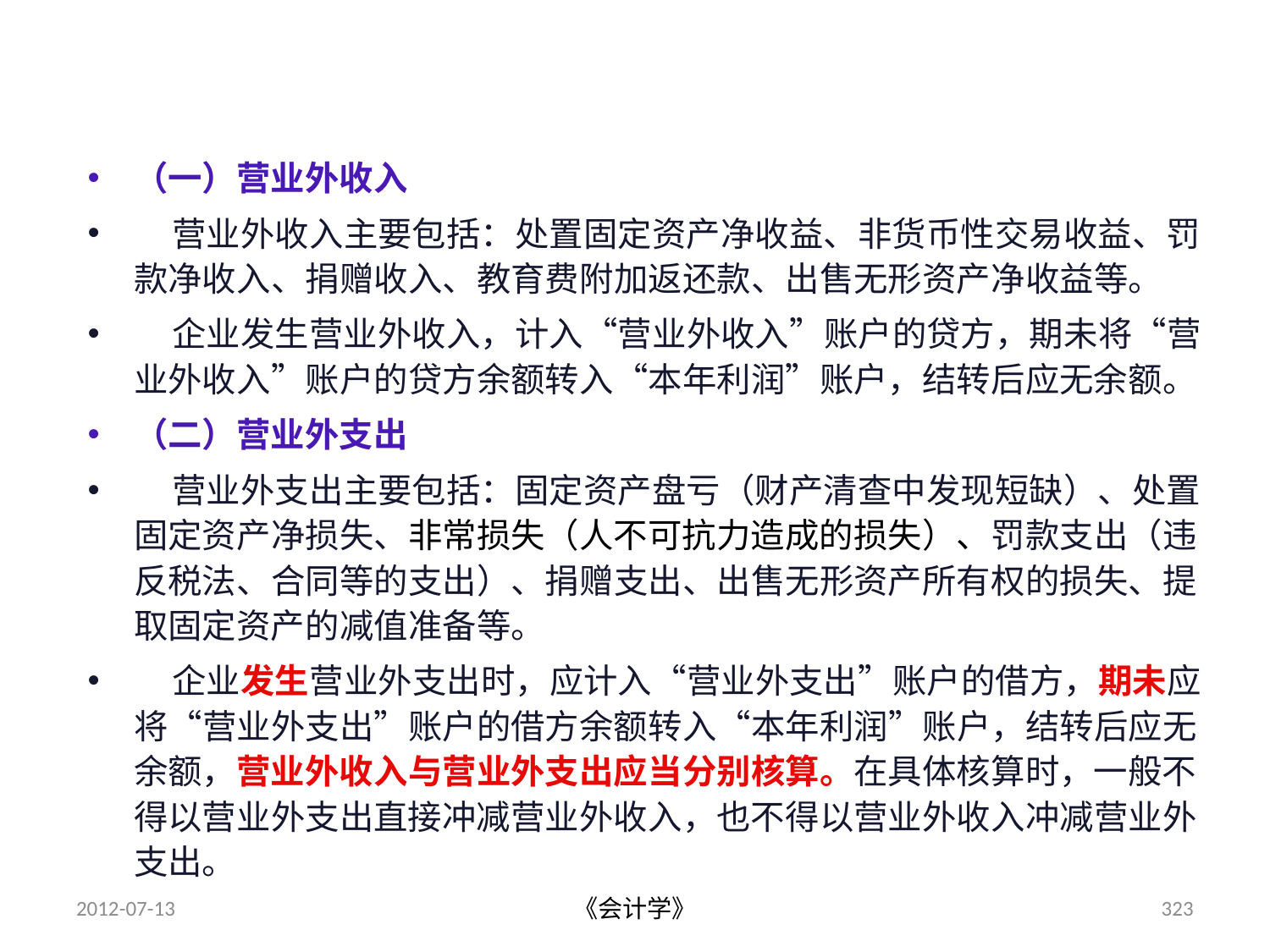

（一）营业外收入
    营业外收入主要包括：处置固定资产净收益、非货币性交易收益、罚款净收入、捐赠收入、教育费附加返还款、出售无形资产净收益等。
    企业发生营业外收入，计入“营业外收入”账户的贷方，期未将“营业外收入”账户的贷方余额转入“本年利润”账户，结转后应无余额。
（二）营业外支出
    营业外支出主要包括：固定资产盘亏（财产清查中发现短缺）、处置固定资产净损失、非常损失（人不可抗力造成的损失）、罚款支出（违反税法、合同等的支出）、捐赠支出、出售无形资产所有权的损失、提取固定资产的减值准备等。
    企业发生营业外支出时，应计入“营业外支出”账户的借方，期未应将“营业外支出”账户的借方余额转入“本年利润”账户，结转后应无余额，营业外收入与营业外支出应当分别核算。在具体核算时，一般不得以营业外支出直接冲减营业外收入，也不得以营业外收入冲减营业外支出。
2012-07-13
《会计学》
323